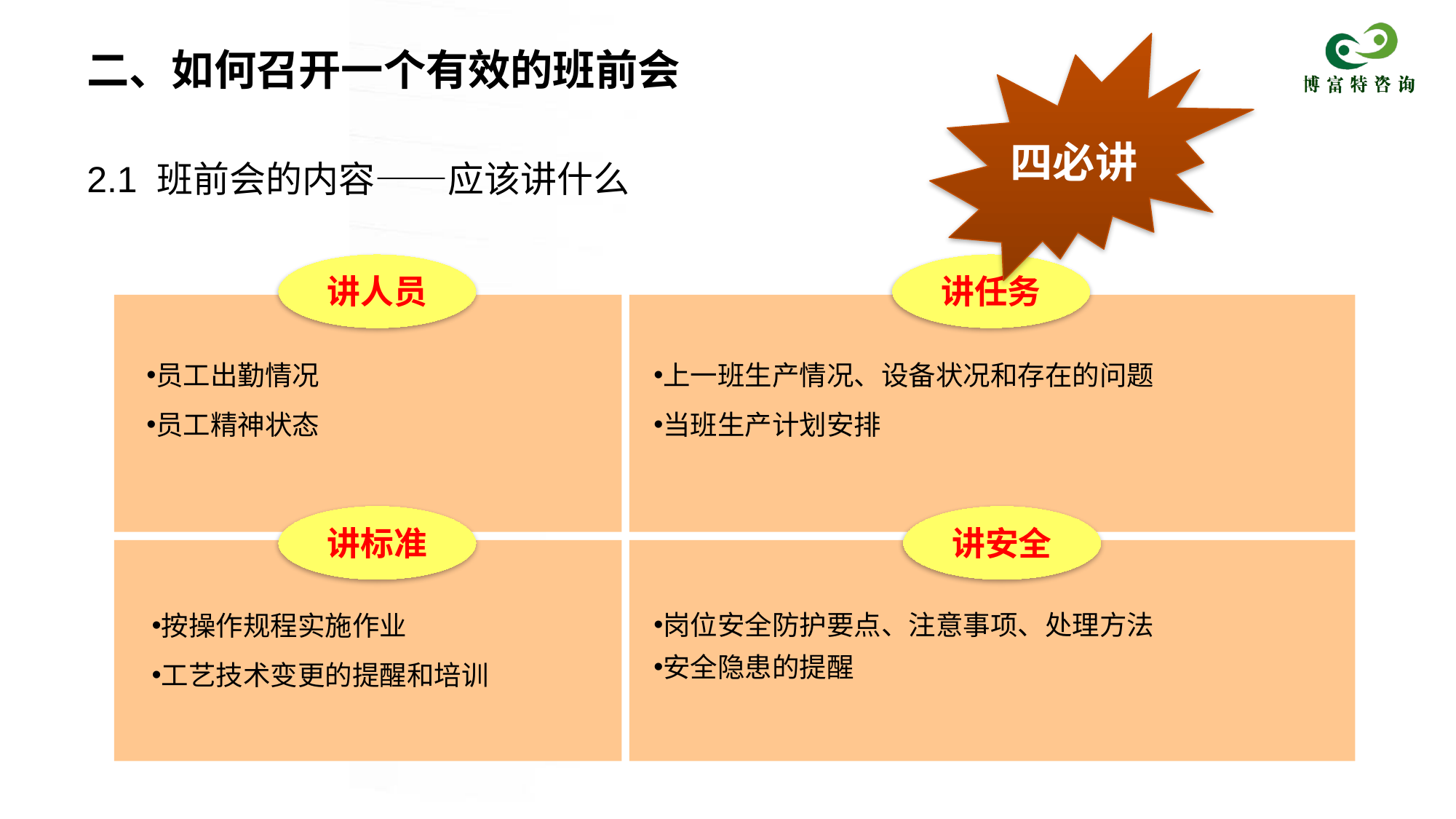

# 二、如何召开一个有效的班前会
四必讲
2.1 班前会的内容——应该讲什么
讲人员
讲任务

员工出勤情况
员工精神状态
上一班生产情况、设备状况和存在的问题
当班生产计划安排
讲标准
讲安全

按操作规程实施作业
工艺技术变更的提醒和培训
岗位安全防护要点、注意事项、处理方法
安全隐患的提醒